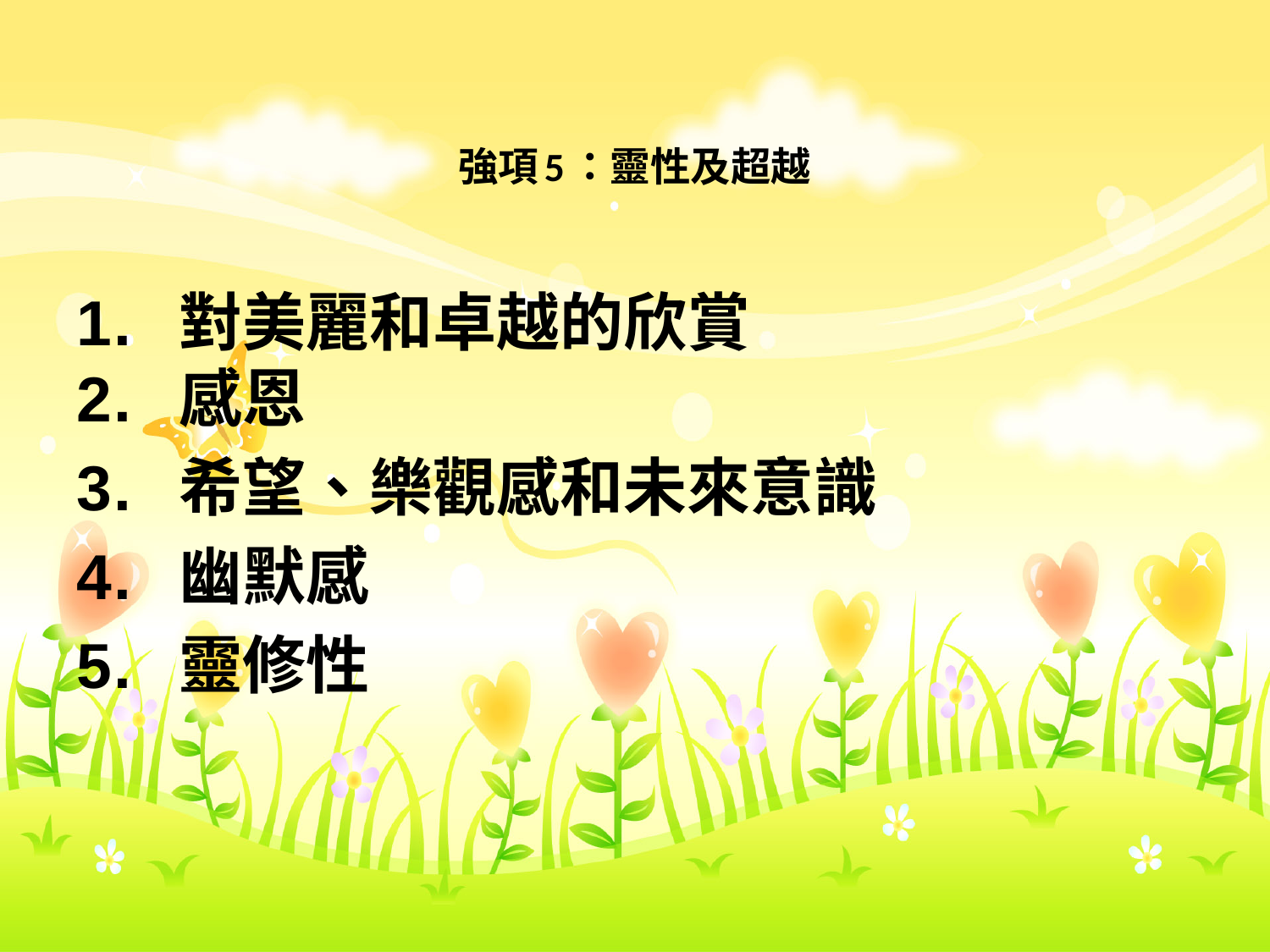

# 強項5：靈性及超越
對美麗和卓越的欣賞
感恩
希望、樂觀感和未來意識
幽默感
靈修性